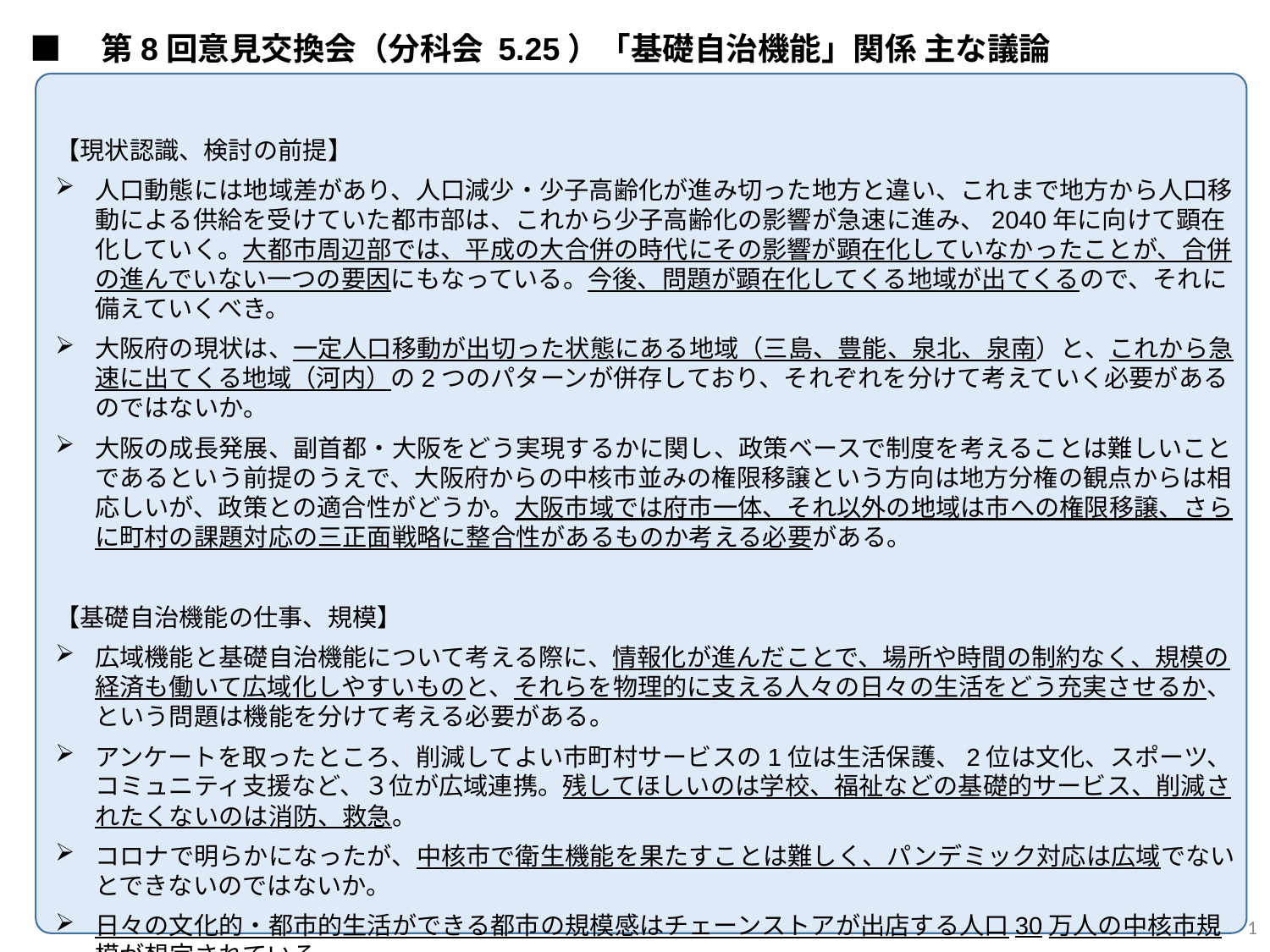

■　第8回意見交換会（分科会 5.25）「基礎自治機能」関係 主な議論

【現状認識、検討の前提】
人口動態には地域差があり、人口減少・少子高齢化が進み切った地方と違い、これまで地方から人口移動による供給を受けていた都市部は、これから少子高齢化の影響が急速に進み、2040年に向けて顕在化していく。大都市周辺部では、平成の大合併の時代にその影響が顕在化していなかったことが、合併の進んでいない一つの要因にもなっている。今後、問題が顕在化してくる地域が出てくるので、それに備えていくべき。
大阪府の現状は、一定人口移動が出切った状態にある地域（三島、豊能、泉北、泉南）と、これから急速に出てくる地域（河内）の2つのパターンが併存しており、それぞれを分けて考えていく必要があるのではないか。
大阪の成長発展、副首都・大阪をどう実現するかに関し、政策ベースで制度を考えることは難しいことであるという前提のうえで、大阪府からの中核市並みの権限移譲という方向は地方分権の観点からは相応しいが、政策との適合性がどうか。大阪市域では府市一体、それ以外の地域は市への権限移譲、さらに町村の課題対応の三正面戦略に整合性があるものか考える必要がある。

【基礎自治機能の仕事、規模】
広域機能と基礎自治機能について考える際に、情報化が進んだことで、場所や時間の制約なく、規模の経済も働いて広域化しやすいものと、それらを物理的に支える人々の日々の生活をどう充実させるか、という問題は機能を分けて考える必要がある。
アンケートを取ったところ、削減してよい市町村サービスの1位は生活保護、2位は文化、スポーツ、コミュニティ支援など、３位が広域連携。残してほしいのは学校、福祉などの基礎的サービス、削減されたくないのは消防、救急。
コロナで明らかになったが、中核市で衛生機能を果たすことは難しく、パンデミック対応は広域でないとできないのではないか。
日々の文化的・都市的生活ができる都市の規模感はチェーンストアが出店する人口30万人の中核市規模が想定されている。
1